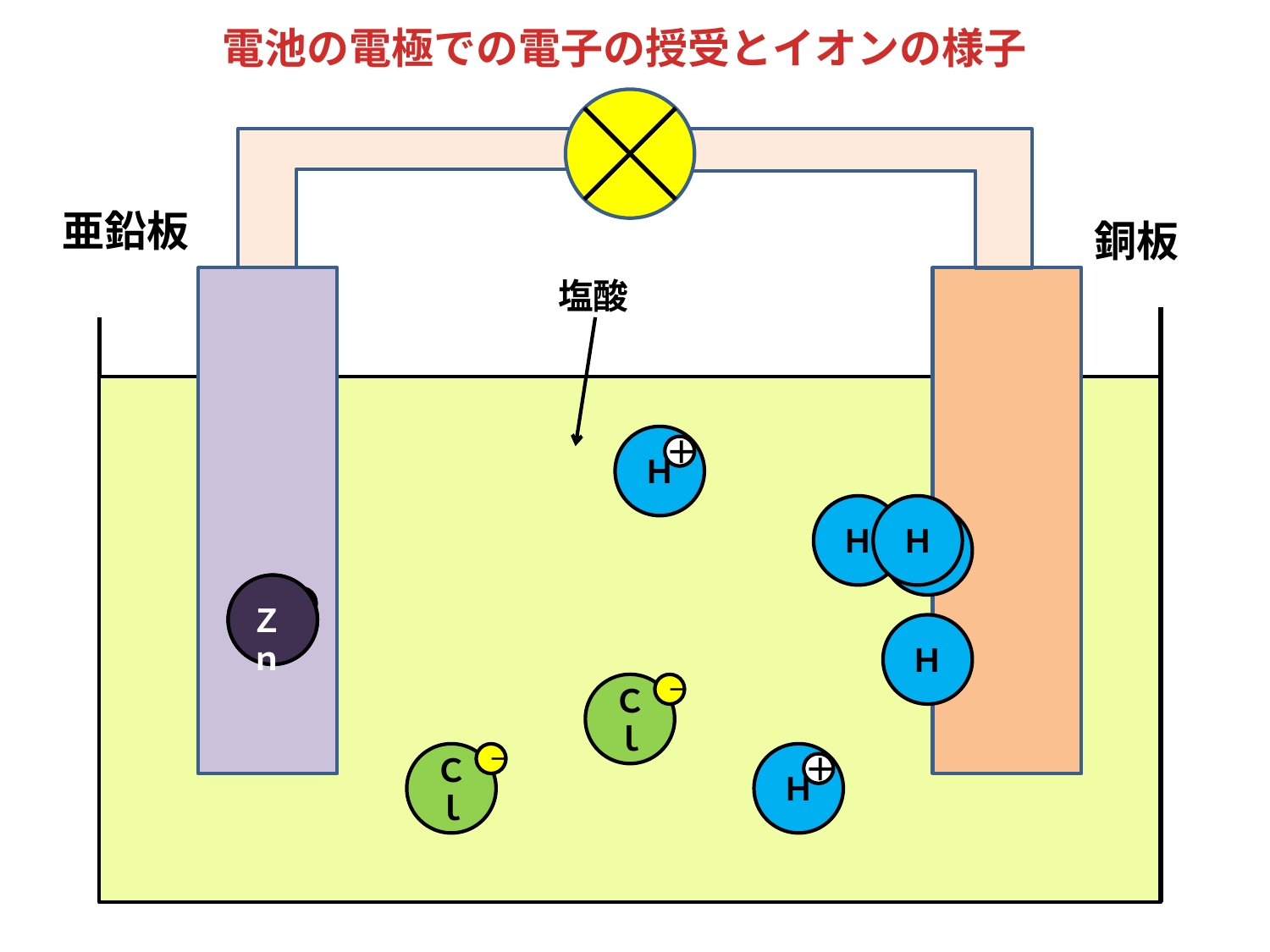

電池の電極での電子の授受とイオンの様子

亜鉛板
銅板

塩酸

Ｈ

＋
Ｈ
Ｈ
Ｈ
＋

Ｚｎ
＋

Ｚｎ
－
－
Ｈ
Ｃｌ
－
Ｃｌ
－
Ｈ

＋